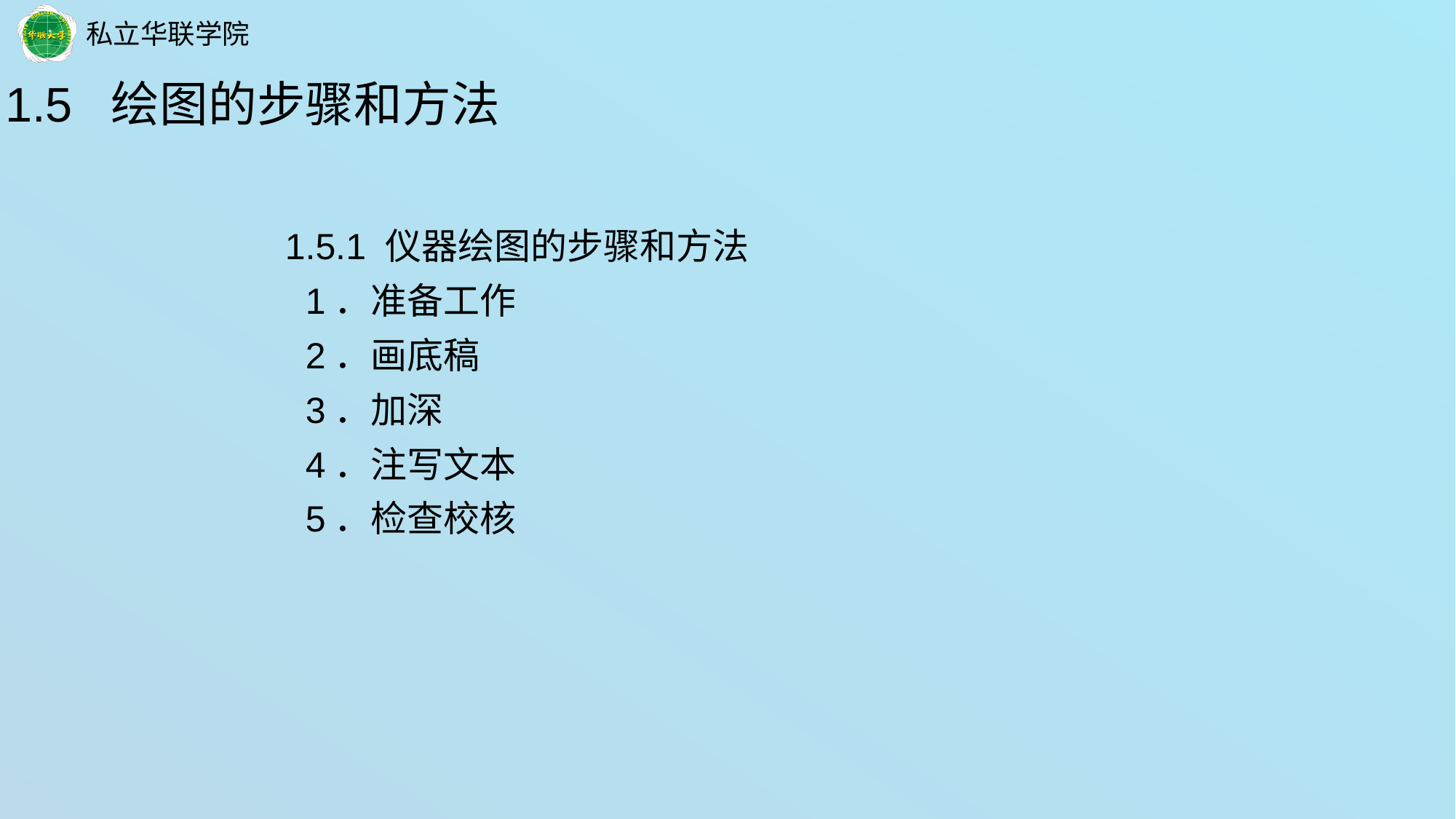

1.5  绘图的步骤和方法
1.5.1 仪器绘图的步骤和方法
  1．准备工作
  2．画底稿
  3．加深
  4．注写文本
  5．检查校核